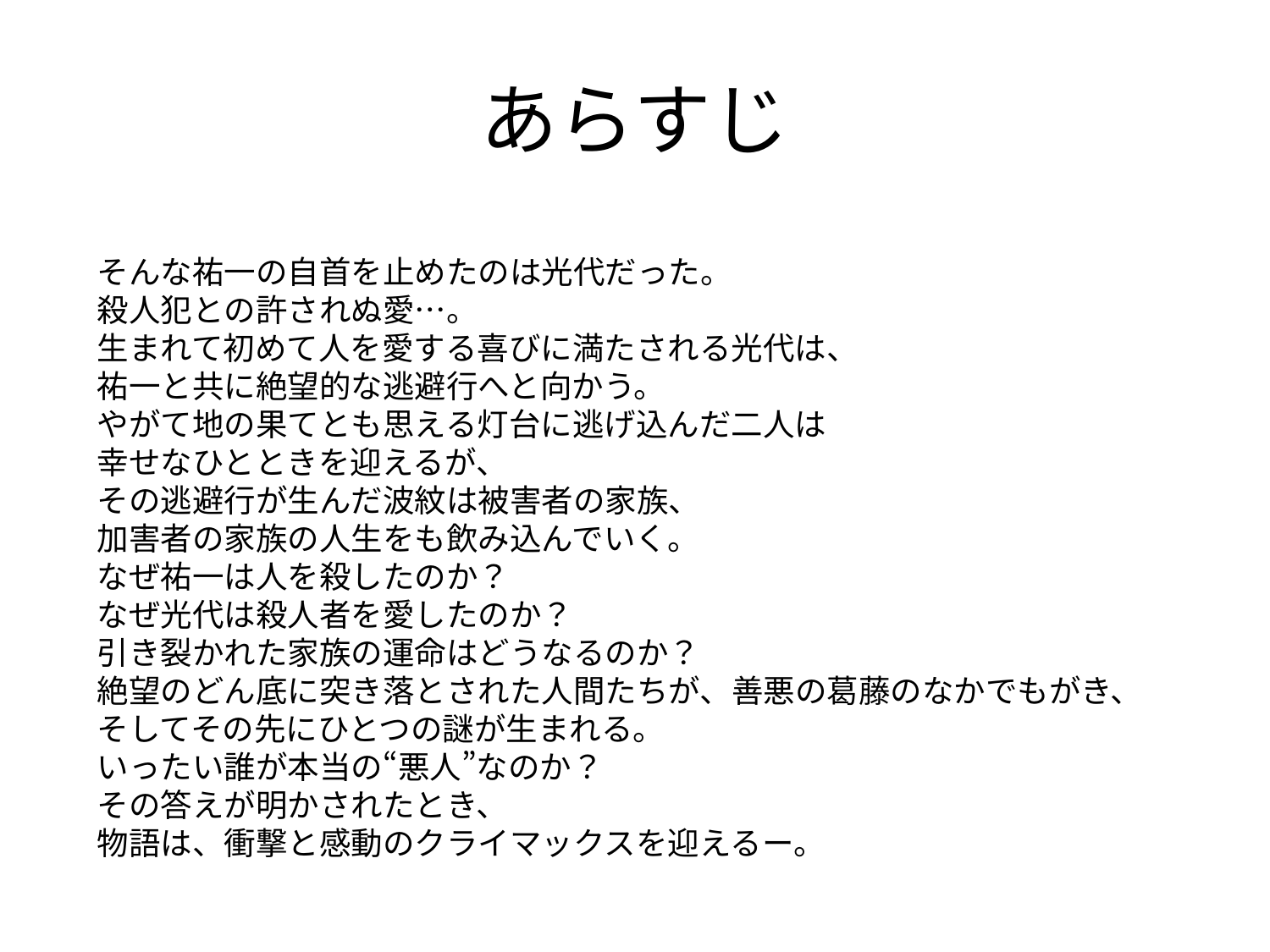

# あらすじ
そんな祐一の自首を止めたのは光代だった。
殺人犯との許されぬ愛…。
生まれて初めて人を愛する喜びに満たされる光代は、
祐一と共に絶望的な逃避行へと向かう。
やがて地の果てとも思える灯台に逃げ込んだ二人は
幸せなひとときを迎えるが、
その逃避行が生んだ波紋は被害者の家族、
加害者の家族の人生をも飲み込んでいく。
なぜ祐一は人を殺したのか？
なぜ光代は殺人者を愛したのか？
引き裂かれた家族の運命はどうなるのか？
絶望のどん底に突き落とされた人間たちが、善悪の葛藤のなかでもがき、
そしてその先にひとつの謎が生まれる。
いったい誰が本当の“悪人”なのか？
その答えが明かされたとき、
物語は、衝撃と感動のクライマックスを迎えるー。